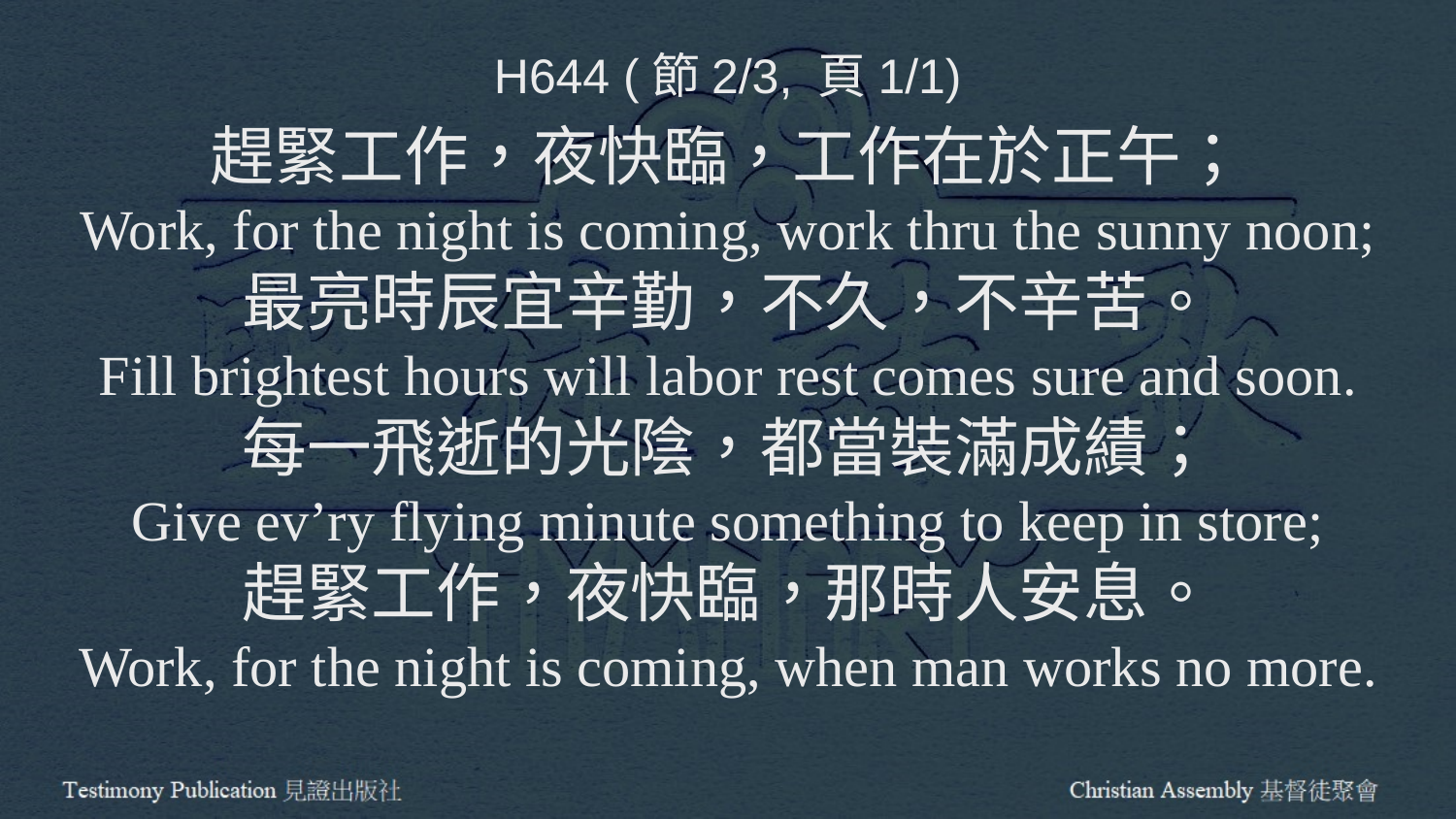

H644 (節2/3, 頁1/1)
趕緊工作，夜快臨，工作在於正午；
Work, for the night is coming, work thru the sunny noon;
最亮時辰宜辛勤，不久，不辛苦。
Fill brightest hours will labor rest comes sure and soon.
每一飛逝的光陰，都當裝滿成績；
Give ev’ry flying minute something to keep in store;
趕緊工作，夜快臨，那時人安息。
Work, for the night is coming, when man works no more.